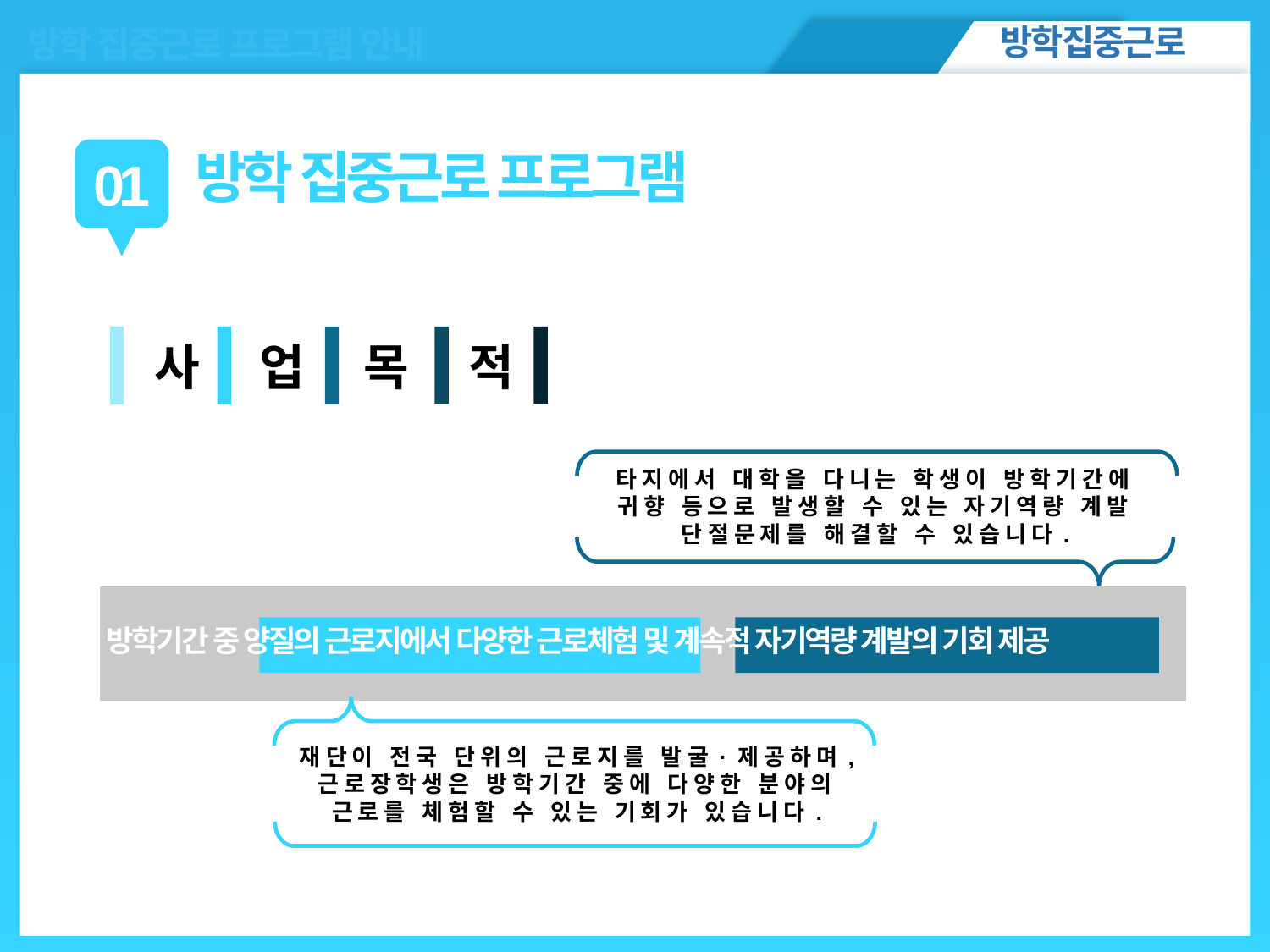

방학집중근로
방학 집중근로 프로그램 안내

ㅇㅁㄴㅇㄴㅇ

방학 집중근로 프로그램
01

사  업  목  적

타지에서 대학을 다니는 학생이 방학기간에
귀향 등으로 발생할 수 있는 자기역량 계발
단절문제를 해결할 수 있습니다.

방학기간 중 양질의 근로지에서 다양한 근로체험 및 계속적 자기역량 계발의 기회 제공

재단이 전국 단위의 근로지를 발굴·제공하며,
근로장학생은 방학기간 중에 다양한 분야의
근로를 체험할 수 있는 기회가 있습니다.